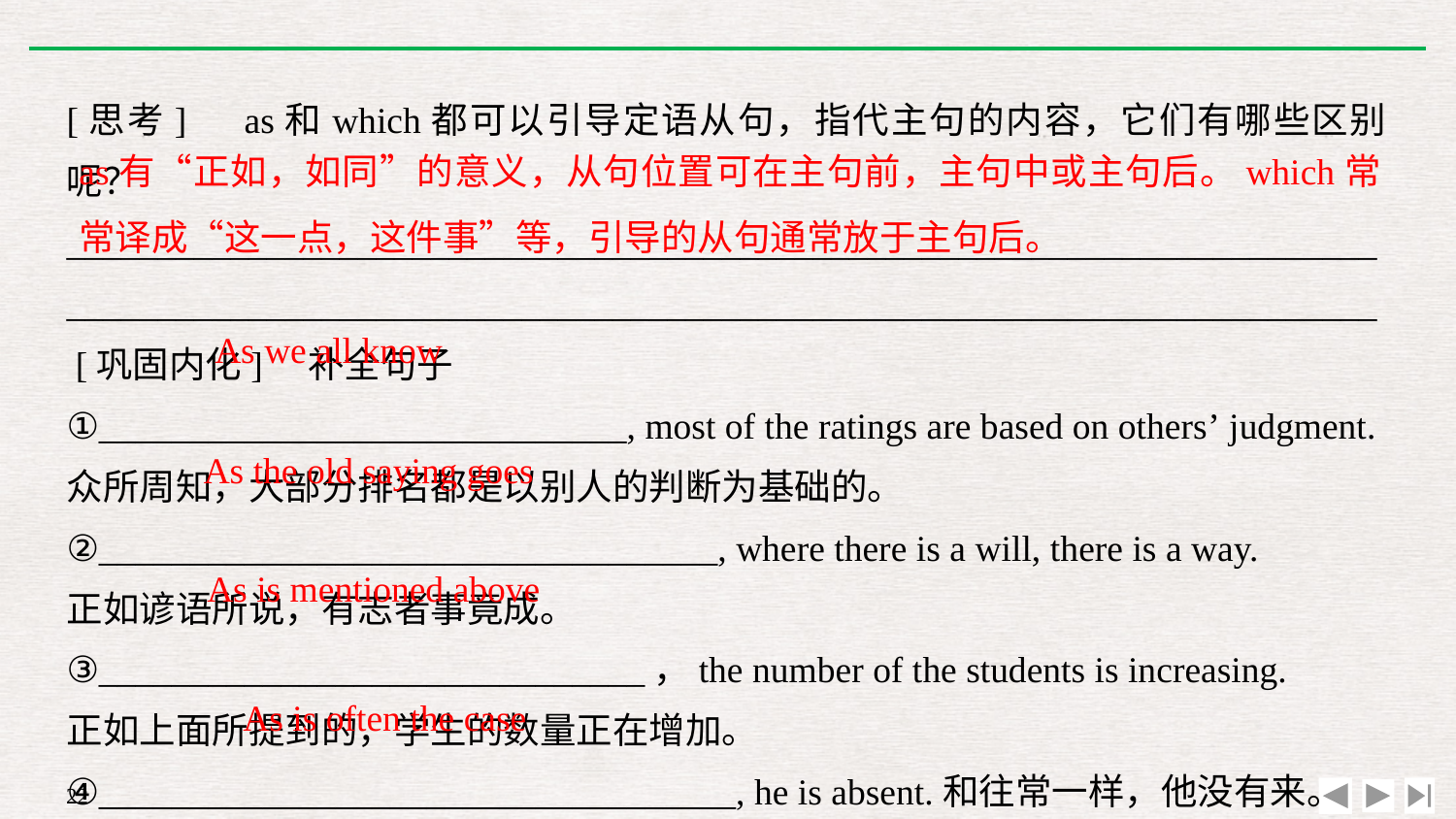

[思考]　as和which都可以引导定语从句，指代主句的内容，它们有哪些区别呢？
________________________________________________________________________
________________________________________________________________________
 [巩固内化]　补全句子
①_____________________________, most of the ratings are based on others’ judgment.
众所周知，大部分排名都是以别人的判断为基础的。
②__________________________________, where there is a will, there is a way.
正如谚语所说，有志者事竟成。
③______________________________，the number of the students is increasing.
正如上面所提到的，学生的数量正在增加。
④___________________________________, he is absent.和往常一样，他没有来。
as有“正如，如同”的意义，从句位置可在主句前，主句中或主句后。which常常译成“这一点，这件事”等，引导的从句通常放于主句后。
As we all know
As the old saying goes
As is mentioned above
As is often the case